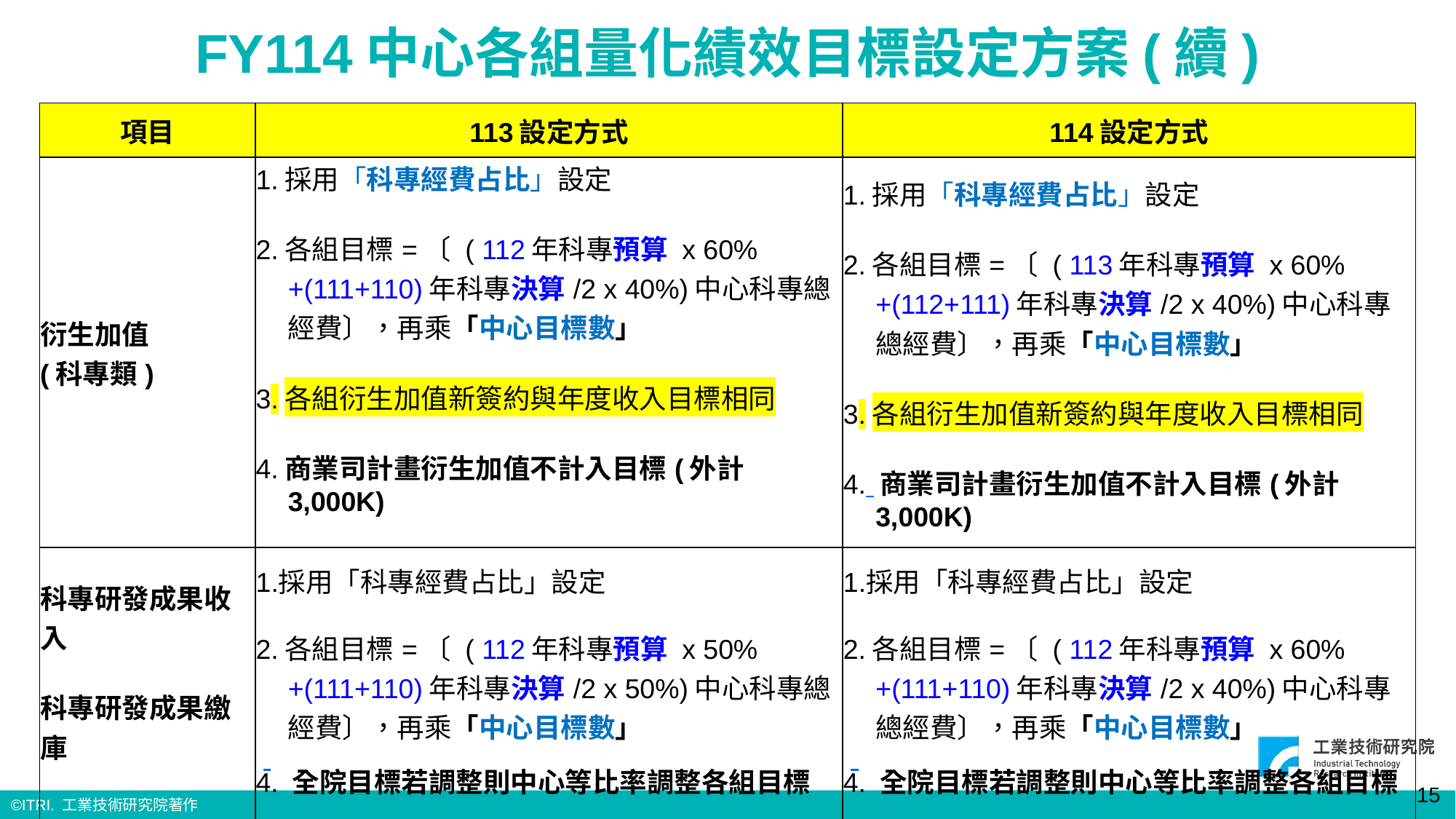

FY114中心各組量化績效目標設定方案(續)
| 項目 | 113設定方式 | 114設定方式 |
| --- | --- | --- |
| 衍生加值 (科專類) | 1.採用「科專經費占比」設定 2.各組目標=〔 ( 112年科專預算 x 60% +(111+110)年科專決算/2 x 40%)中心科專總經費〕，再乘「中心目標數」 3.各組衍生加值新簽約與年度收入目標相同 4.商業司計畫衍生加值不計入目標(外計3,000K) | 1.採用「科專經費占比」設定 2.各組目標=〔 ( 113年科專預算 x 60% +(112+111)年科專決算/2 x 40%)中心科專總經費〕，再乘「中心目標數」 3.各組衍生加值新簽約與年度收入目標相同 4. 商業司計畫衍生加值不計入目標(外計3,000K) |
| 科專研發成果收入 科專研發成果繳庫 | 採用「科專經費占比」設定 2.各組目標=〔 ( 112年科專預算 x 50% +(111+110)年科專決算/2 x 50%)中心科專總經費〕，再乘「中心目標數」 4. 全院目標若調整則中心等比率調整各組目標 | 採用「科專經費占比」設定 2.各組目標=〔 ( 112年科專預算 x 60% +(111+110)年科專決算/2 x 40%)中心科專總經費〕，再乘「中心目標數」 4. 全院目標若調整則中心等比率調整各組目標 |
15